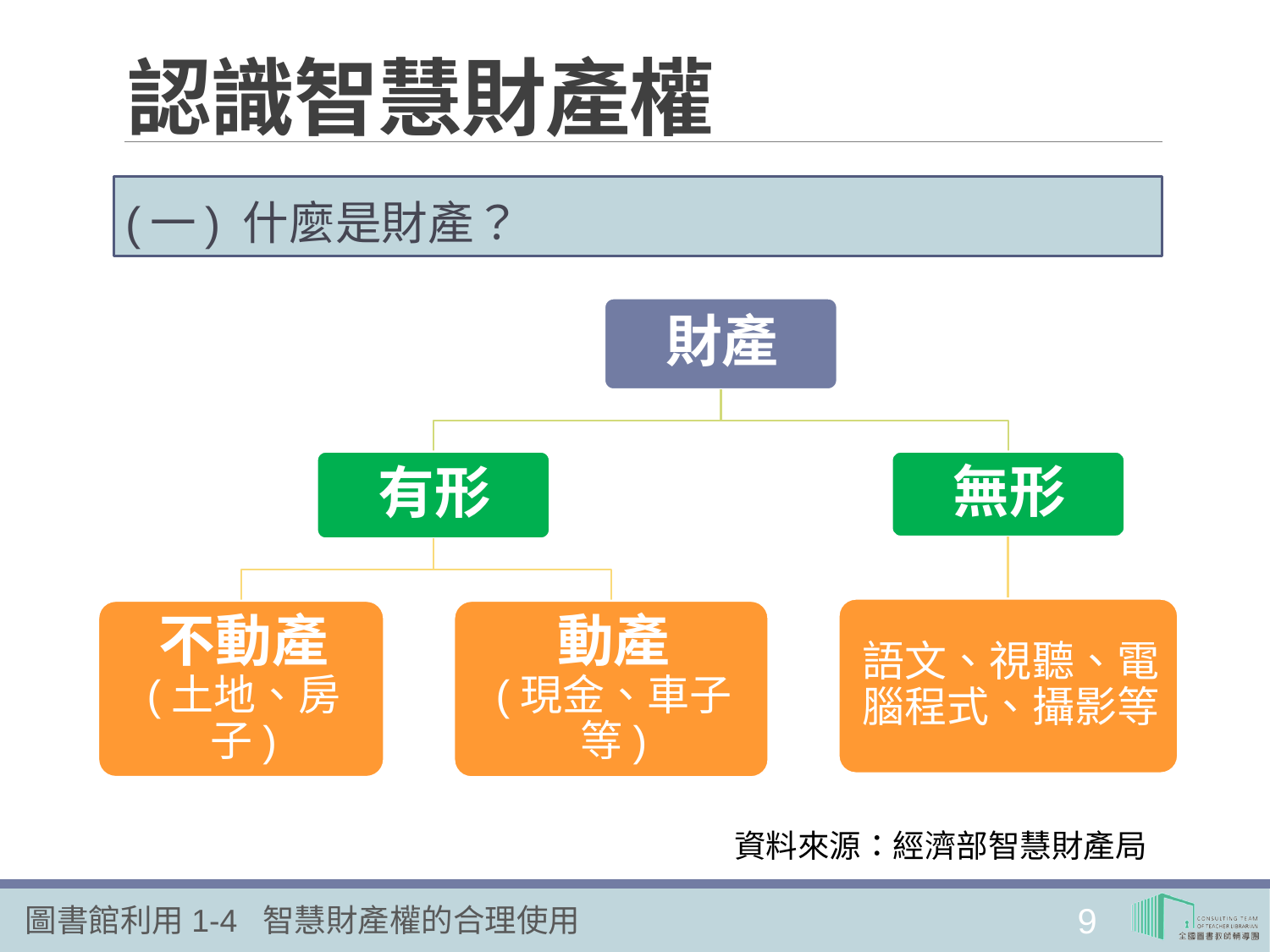

# 認識智慧財產權
(一) 什麼是財產？
財產
有形
不動產
(土地、房子)
動產
(現金、車子等)
無形
語文、視聽、電腦程式、攝影等
資料來源：經濟部智慧財產局